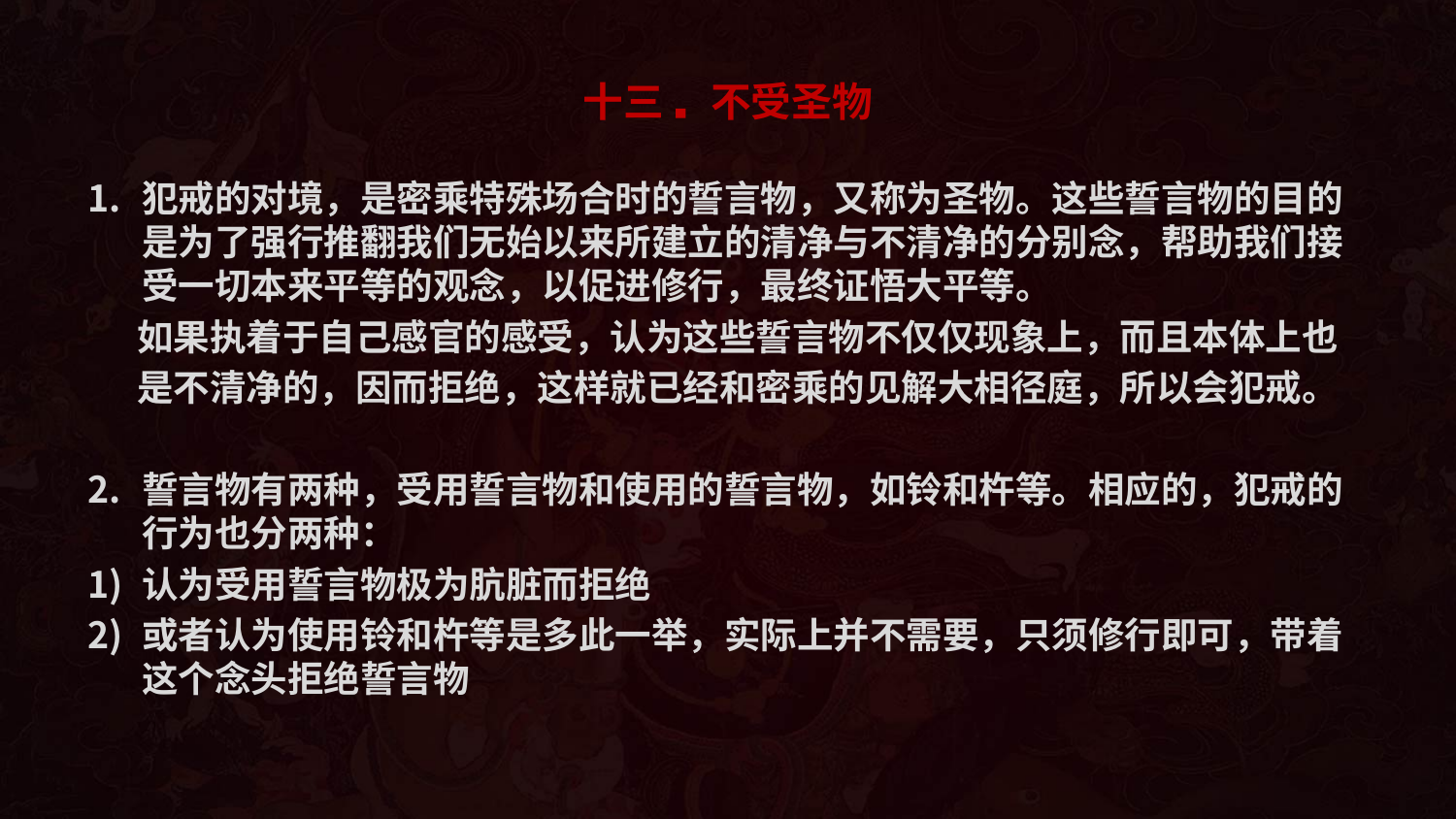

# 十三. 不受圣物
犯戒的对境，是密乘特殊场合时的誓言物，又称为圣物。这些誓言物的目的是为了强行推翻我们无始以来所建立的清净与不清净的分别念，帮助我们接受一切本来平等的观念，以促进修行，最终证悟大平等。
     如果执着于自己感官的感受，认为这些誓言物不仅仅现象上，而且本体上也
     是不清净的，因而拒绝，这样就已经和密乘的见解大相径庭，所以会犯戒。

誓言物有两种，受用誓言物和使用的誓言物，如铃和杵等。相应的，犯戒的行为也分两种：
认为受用誓言物极为肮脏而拒绝
或者认为使用铃和杵等是多此一举，实际上并不需要，只须修行即可，带着这个念头拒绝誓言物